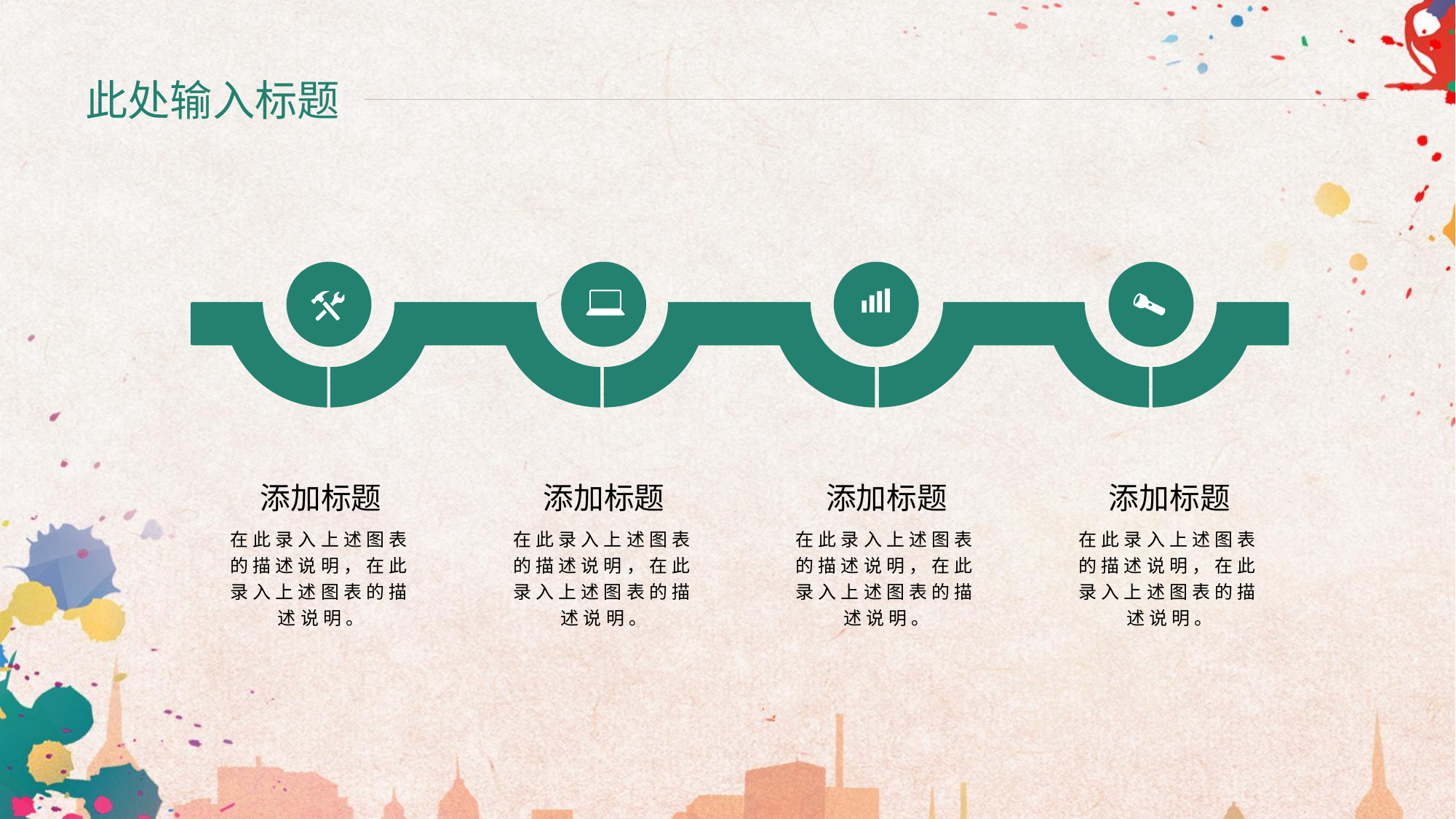

添加标题
添加标题
添加标题
添加标题
在此录入上述图表的描述说明，在此录入上述图表的描述说明。
在此录入上述图表的描述说明，在此录入上述图表的描述说明。
在此录入上述图表的描述说明，在此录入上述图表的描述说明。
在此录入上述图表的描述说明，在此录入上述图表的描述说明。
节日PPT模板 http://www.1ppt.com/jieri/